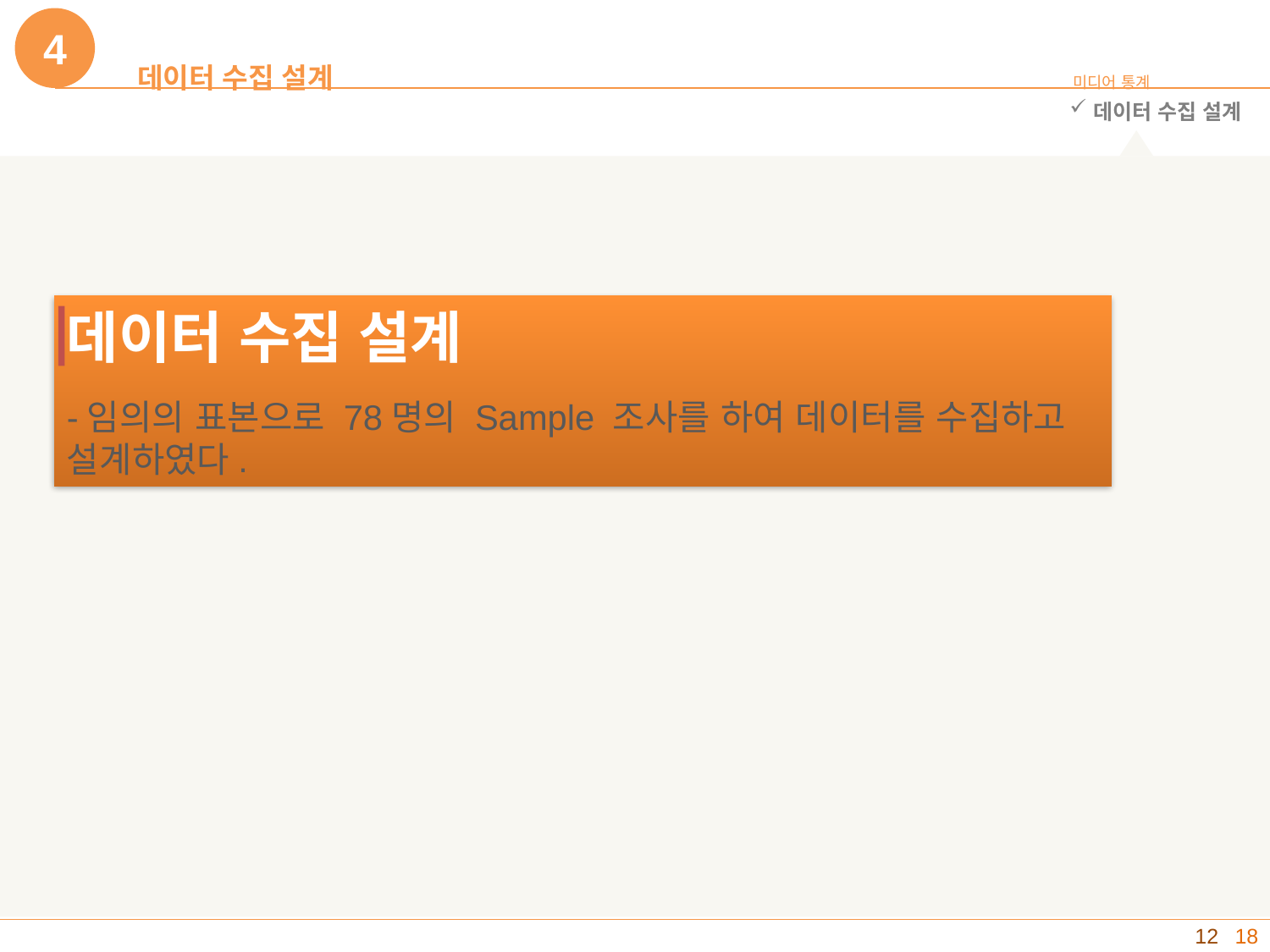

4
데이터 수집 설계
미디어 통계
데이터 수집 설계

데이터 수집 설계

-임의의 표본으로 78명의 Sample 조사를 하여 데이터를 수집하고 설계하였다.

12
18